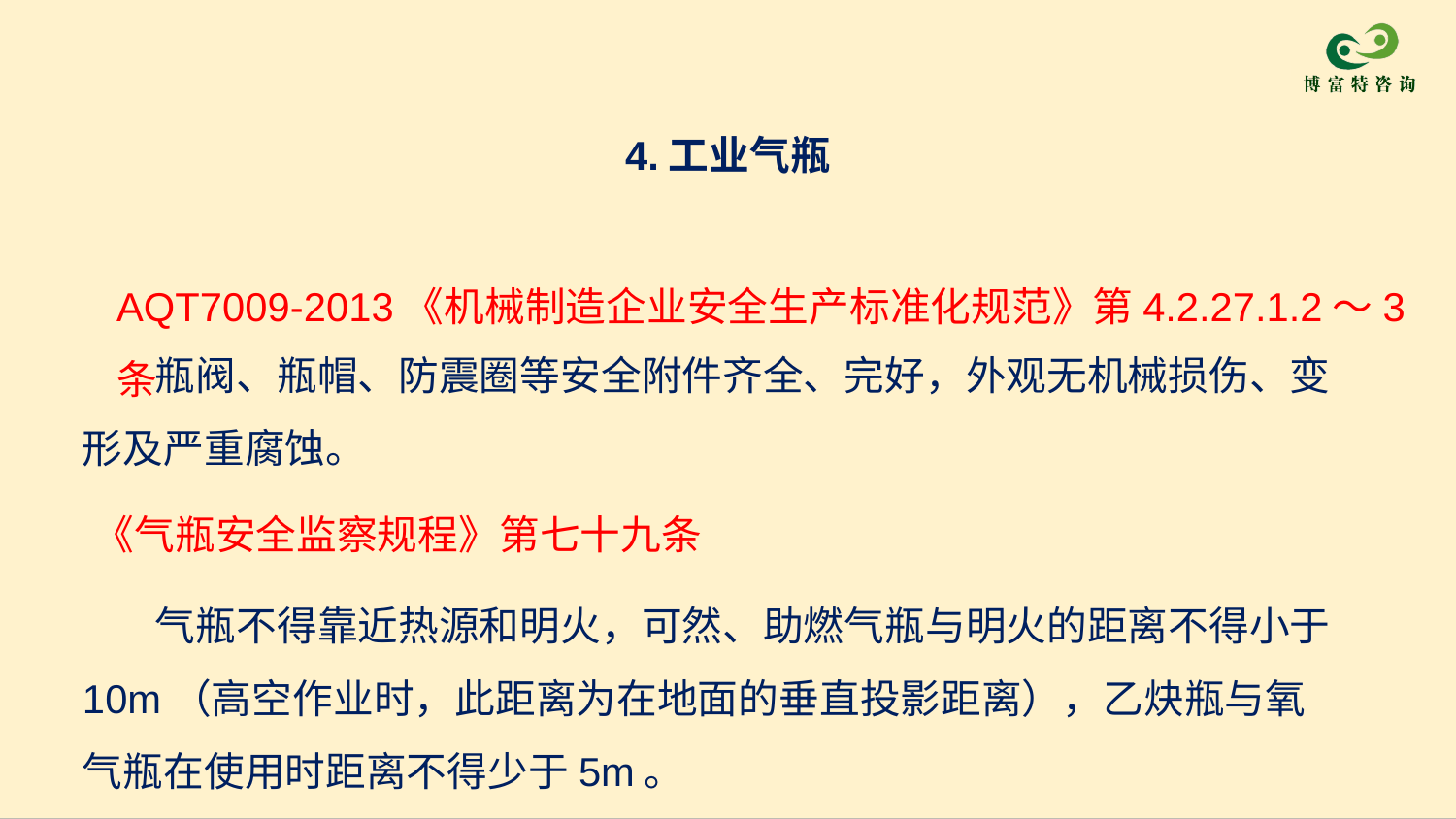

4.工业气瓶
AQT7009-2013《机械制造企业安全生产标准化规范》第4.2.27.1.2～3条
瓶阀、瓶帽、防震圈等安全附件齐全、完好，外观无机械损伤、变形及严重腐蚀。
《气瓶安全监察规程》第七十九条
气瓶不得靠近热源和明火，可然、助燃气瓶与明火的距离不得小于10m（高空作业时，此距离为在地面的垂直投影距离），乙炔瓶与氧气瓶在使用时距离不得少于5m。